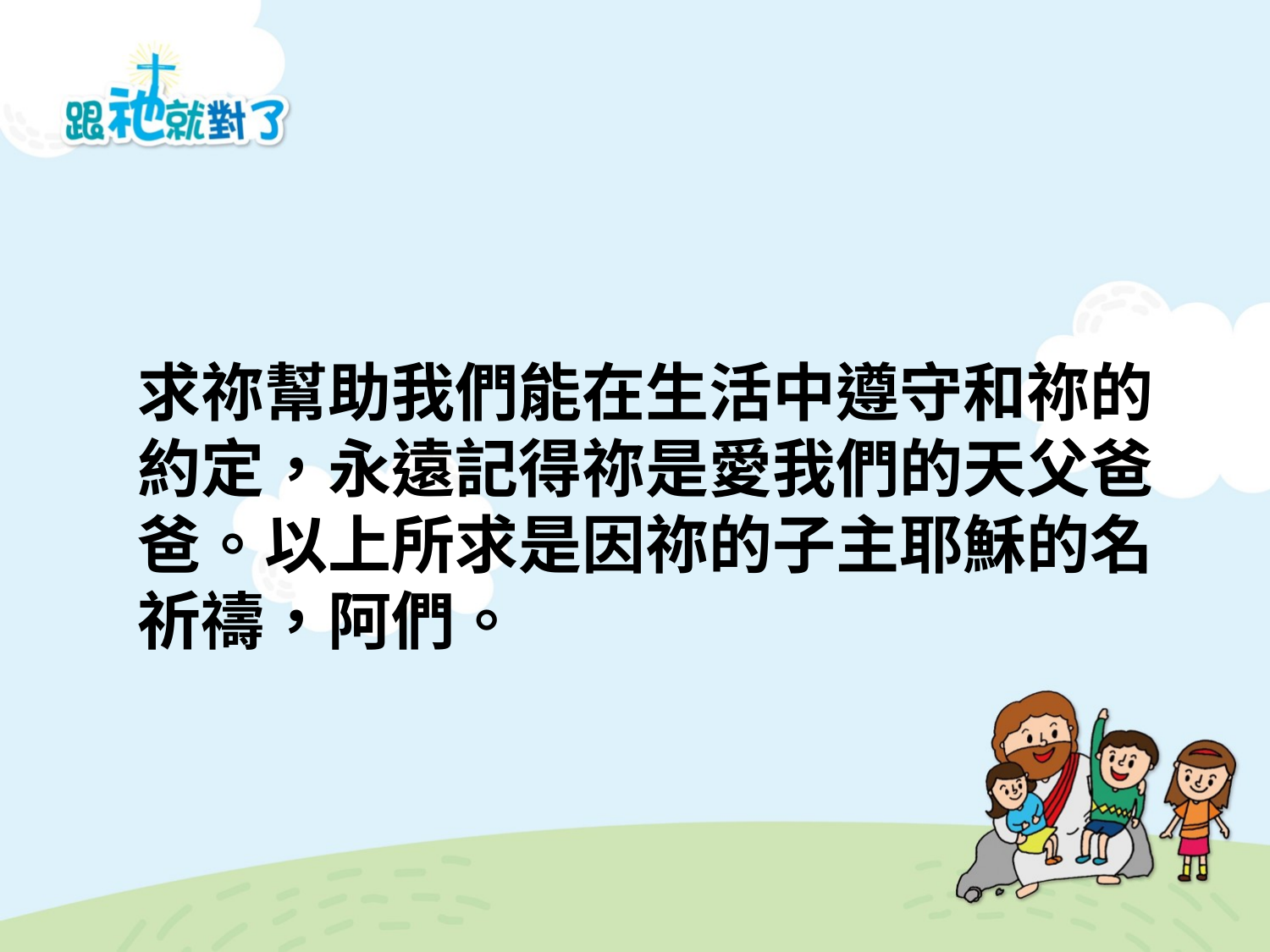

求祢幫助我們能在生活中遵守和祢的約定，永遠記得祢是愛我們的天父爸爸。以上所求是因祢的子主耶穌的名祈禱，阿們。